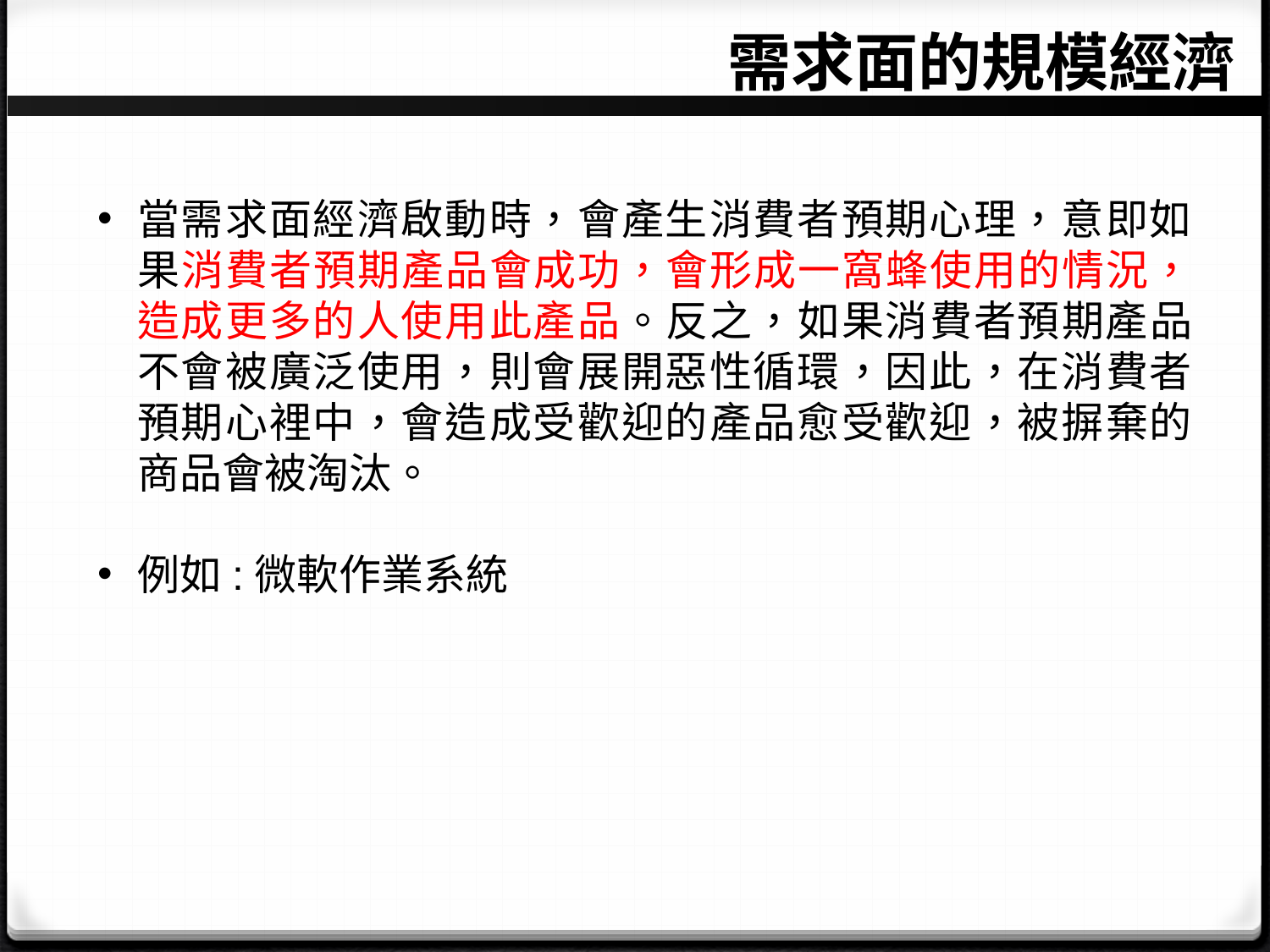

需求面的規模經濟

當需求面經濟啟動時，會產生消費者預期心理，意即如果消費者預期產品會成功，會形成一窩蜂使用的情況，造成更多的人使用此產品。反之，如果消費者預期產品不會被廣泛使用，則會展開惡性循環，因此，在消費者預期心裡中，會造成受歡迎的產品愈受歡迎，被摒棄的商品會被淘汰。

例如:微軟作業系統